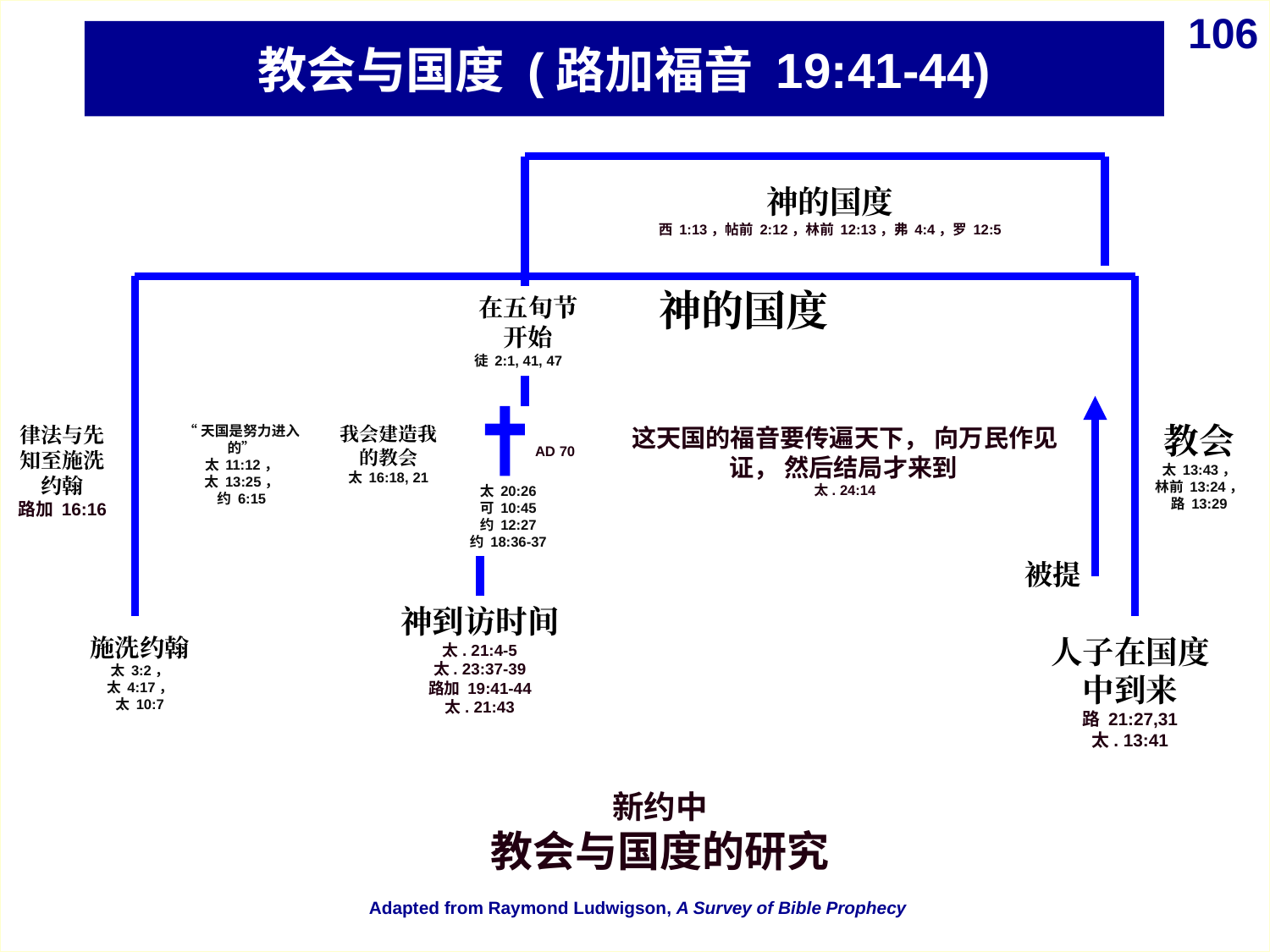

106
教会与国度 (路加福音 19:41-44)
神的国度
西 1:13，帖前 2:12，林前 12:13，弗 4:4，罗 12:5
神的国度
在五旬节开始
徒 2:1, 41, 47

教会
太 13:43，
林前 13:24，
路 13:29
律法与先知至施洗约翰
路加 16:16
“天国是努力进入的”
太 11:12，
太 13:25，
约 6:15
我会建造我的教会
太 16:18, 21
这天国的福音要传遍天下， 向万民作见证， 然后结局才来到
太. 24:14
AD 70
太 20:26
可 10:45
约 12:27
约 18:36-37
被提
神到访时间
太. 21:4-5
太. 23:37-39
路加 19:41-44
太. 21:43
施洗约翰
太 3:2，
太 4:17，
太 10:7

人子在国度中到来
路 21:27,31
太. 13:41
新约中
教会与国度的研究
Adapted from Raymond Ludwigson, A Survey of Bible Prophecy